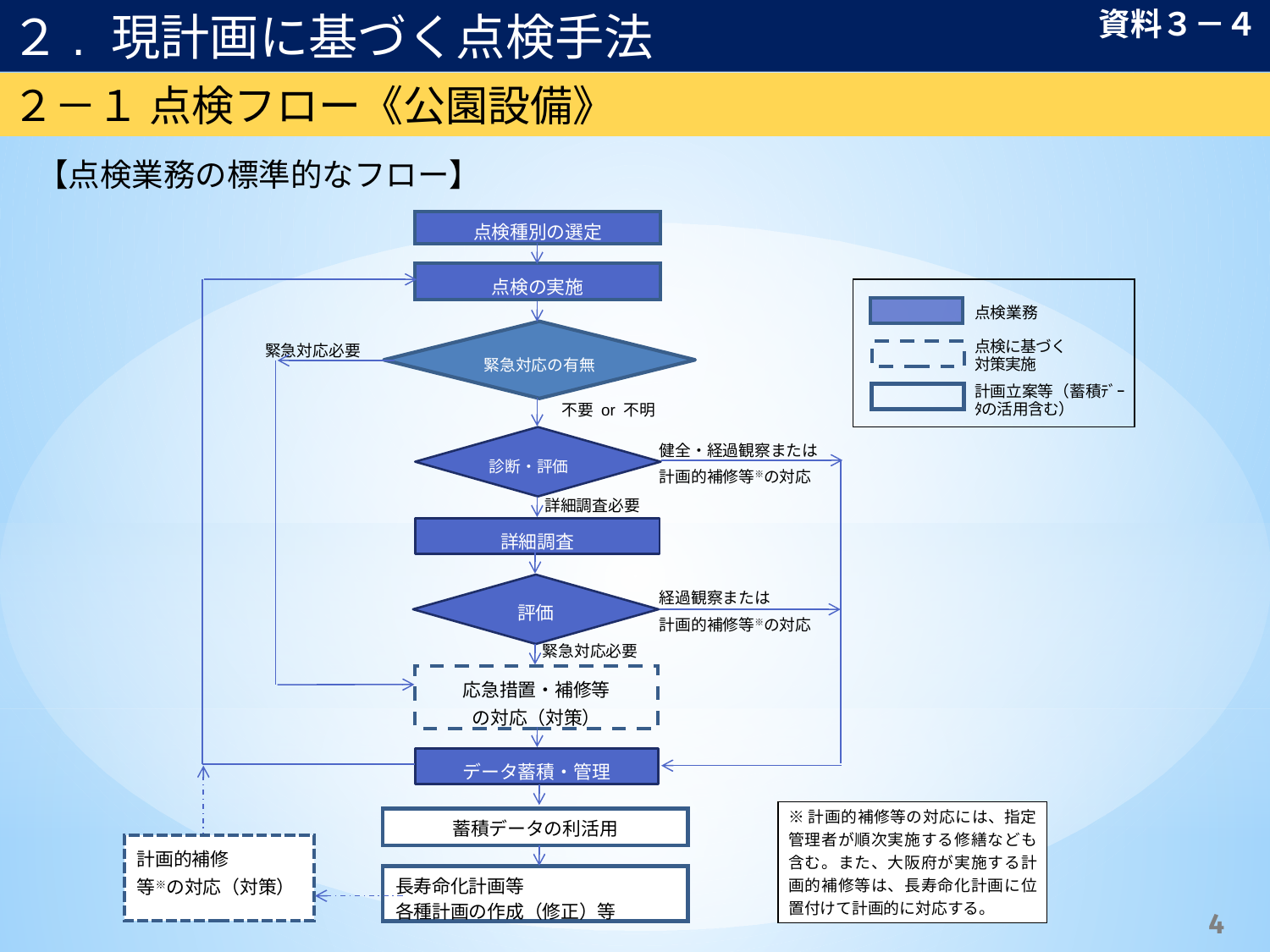

２. 現計画に基づく点検手法
資料３－４
２－１ 点検フロー《公園設備》
【点検業務の標準的なフロー】
点検種別の選定
点検の実施

点検業務
点検に基づく
対策実施

計画立案等（蓄積ﾃﾞｰﾀの活用含む）

緊急対応の有無
緊急対応必要
不要 or 不明
健全・経過観察または
計画的補修等※の対応
診断・評価
詳細調査必要
詳細調査
経過観察または
計画的補修等※の対応
評価
緊急対応必要
応急措置・補修等
の対応（対策）

データ蓄積・管理
※計画的補修等の対応には、指定管理者が順次実施する修繕なども含む。また、大阪府が実施する計画的補修等は、長寿命化計画に位置付けて計画的に対応する。
蓄積データの利活用
計画的補修
等※の対応（対策）

長寿命化計画等
各種計画の作成（修正）等
4